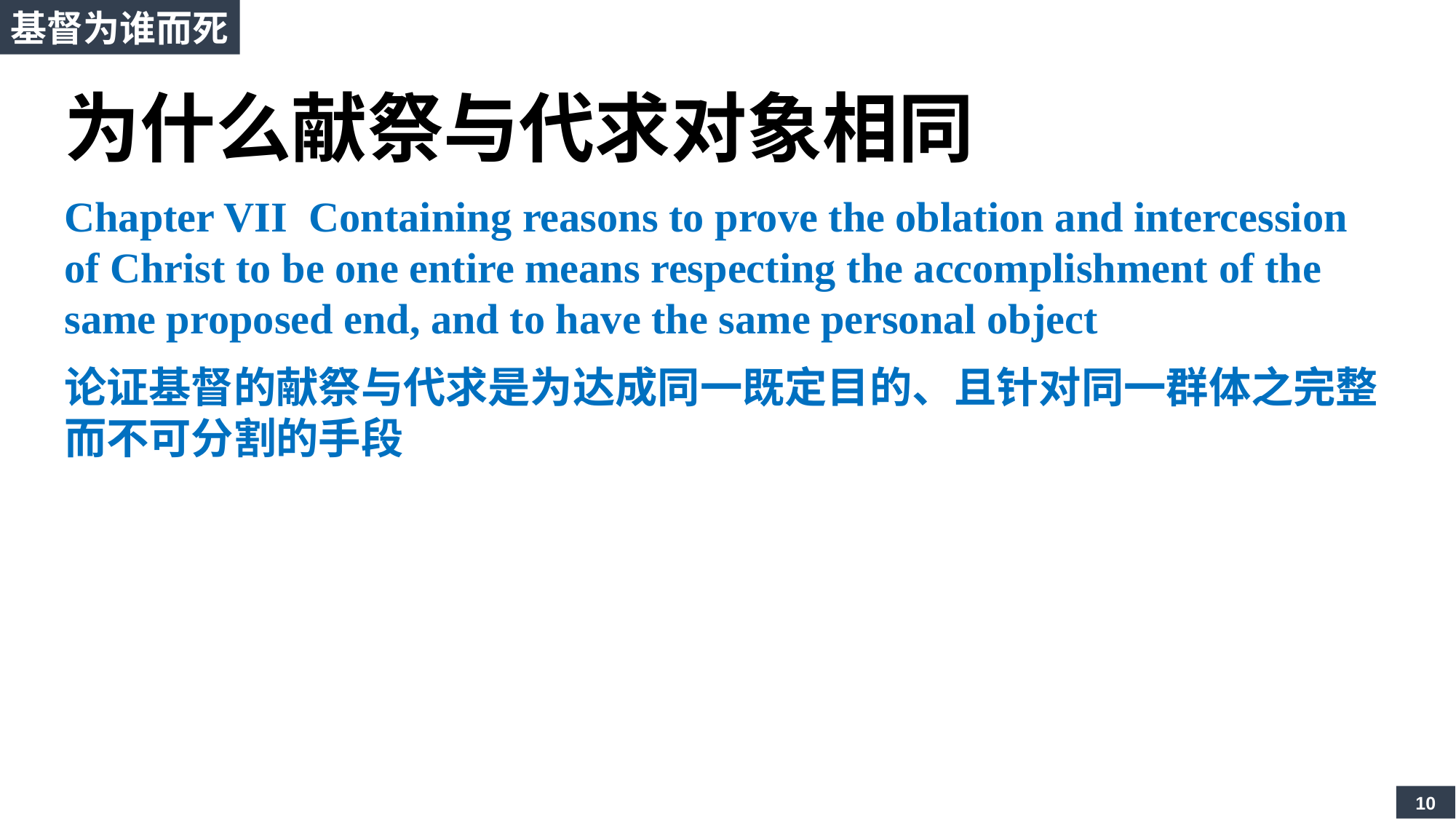

基督为谁而死
为什么献祭与代求对象相同
Chapter VII  Containing reasons to prove the oblation and intercession of Christ to be one entire means respecting the accomplishment of the same proposed end, and to have the same personal object
论证基督的献祭与代求是为达成同一既定目的、且针对同一群体之完整而不可分割的手段
10